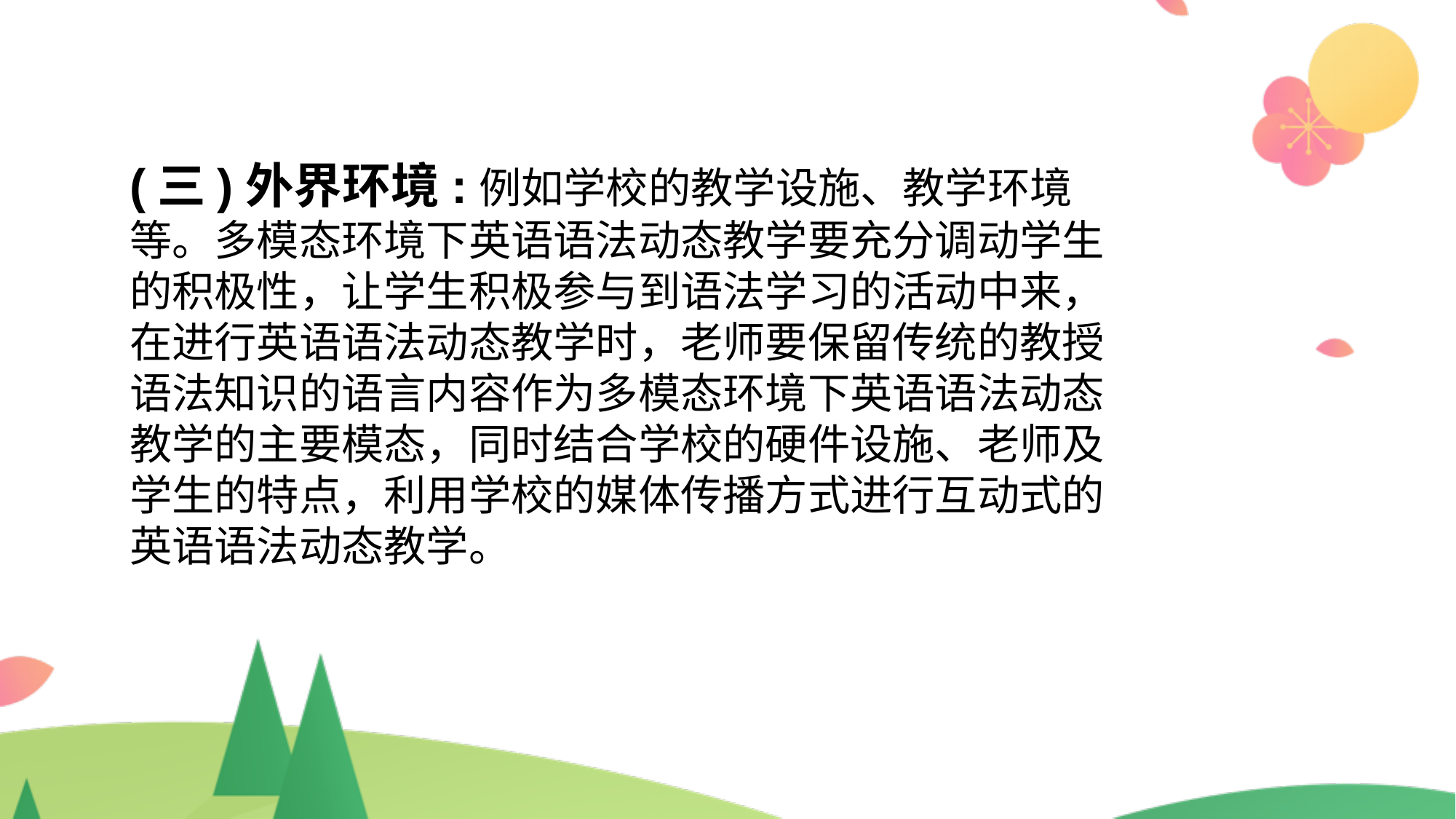

(三)外界环境:例如学校的教学设施、教学环境等。多模态环境下英语语法动态教学要充分调动学生的积极性，让学生积极参与到语法学习的活动中来，在进行英语语法动态教学时，老师要保留传统的教授语法知识的语言内容作为多模态环境下英语语法动态教学的主要模态，同时结合学校的硬件设施、老师及学生的特点，利用学校的媒体传播方式进行互动式的英语语法动态教学。